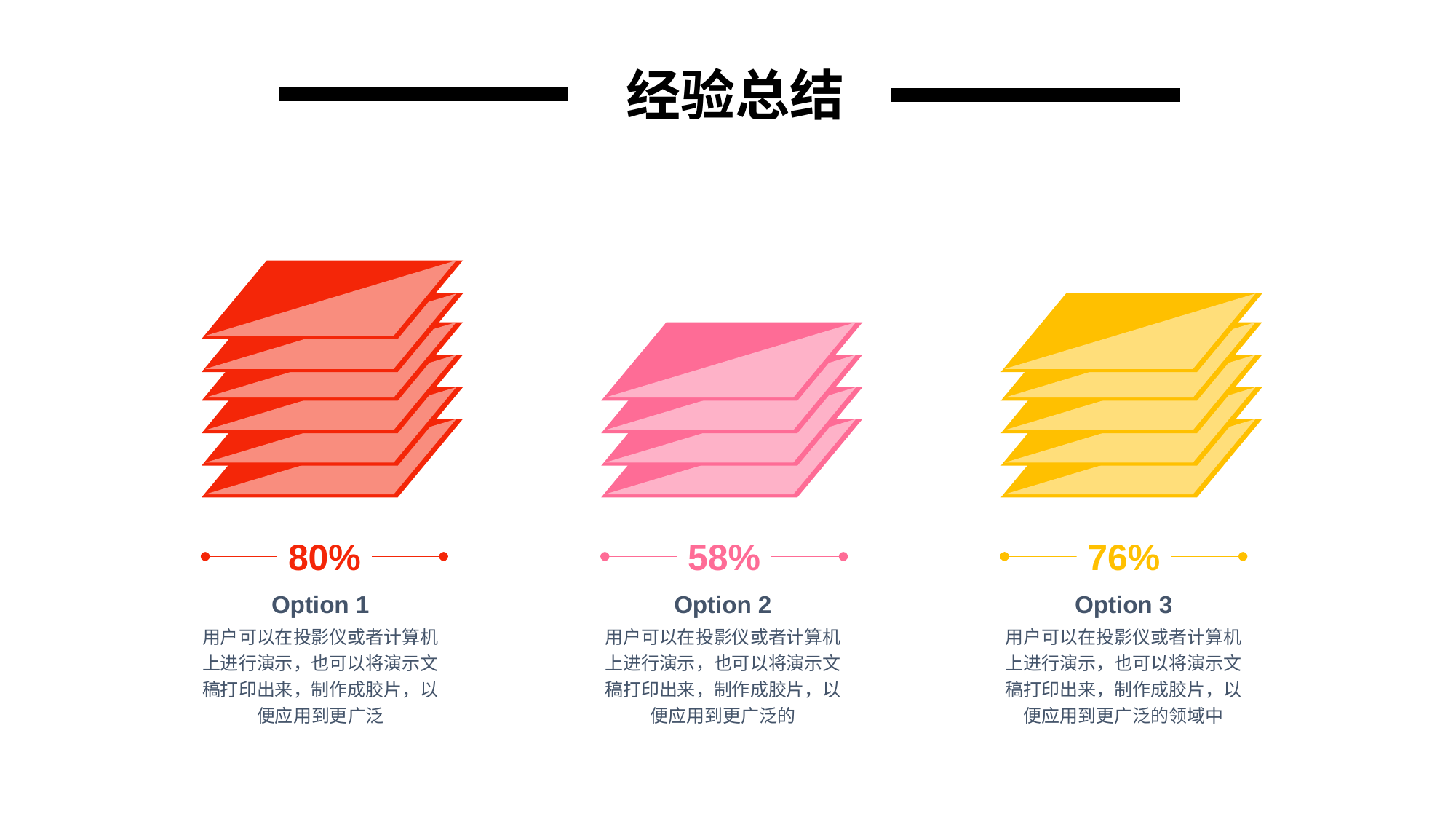

经验总结

80%
58%
76%
Option 1
用户可以在投影仪或者计算机上进行演示，也可以将演示文稿打印出来，制作成胶片，以便应用到更广泛
Option 2
用户可以在投影仪或者计算机上进行演示，也可以将演示文稿打印出来，制作成胶片，以便应用到更广泛的
Option 3
用户可以在投影仪或者计算机上进行演示，也可以将演示文稿打印出来，制作成胶片，以便应用到更广泛的领域中